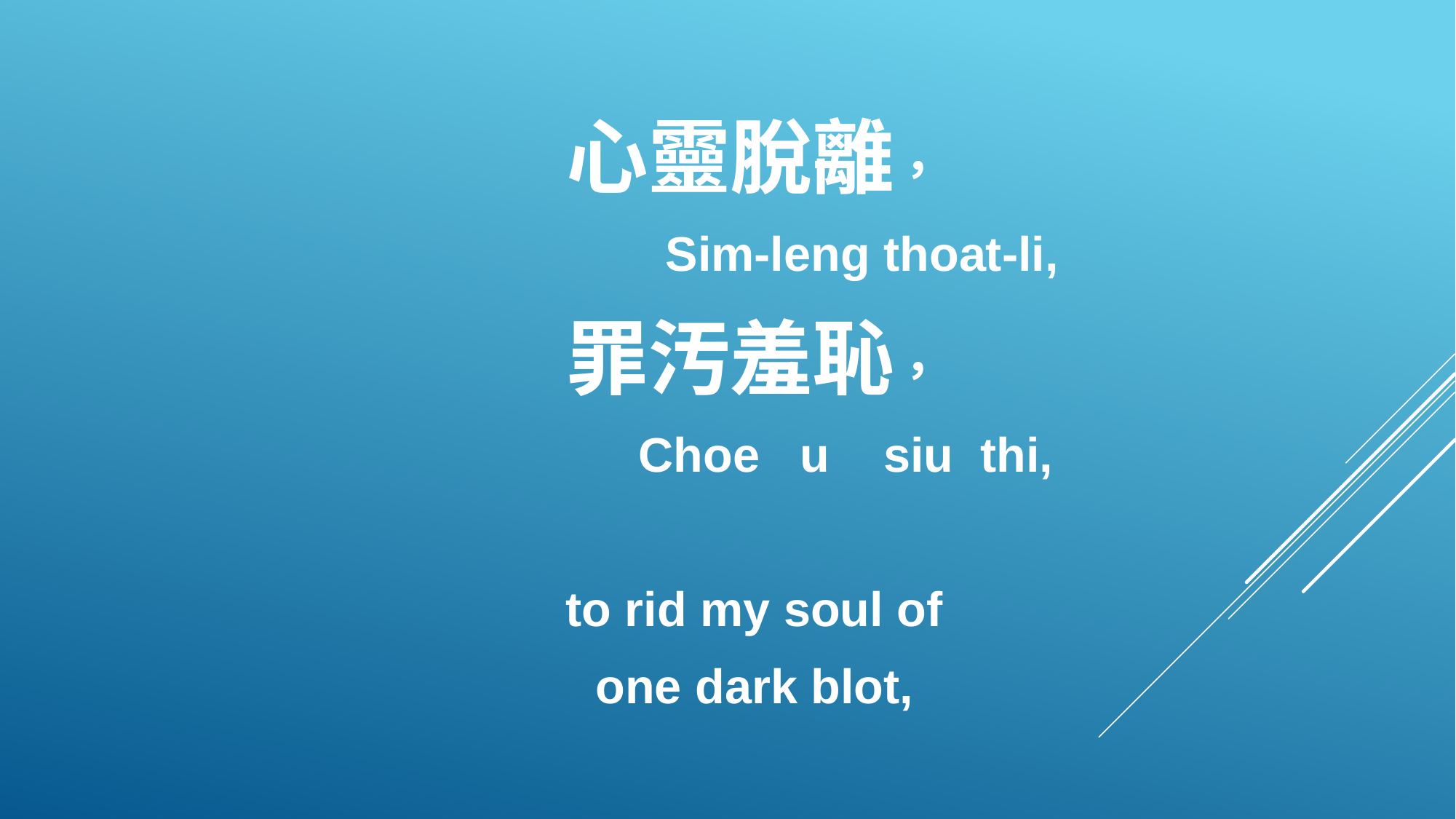

心靈脫離，
                                    Sim-leng thoat-li,
罪汚羞恥，
                                  Choe   u    siu  thi,

to rid my soul of
one dark blot,